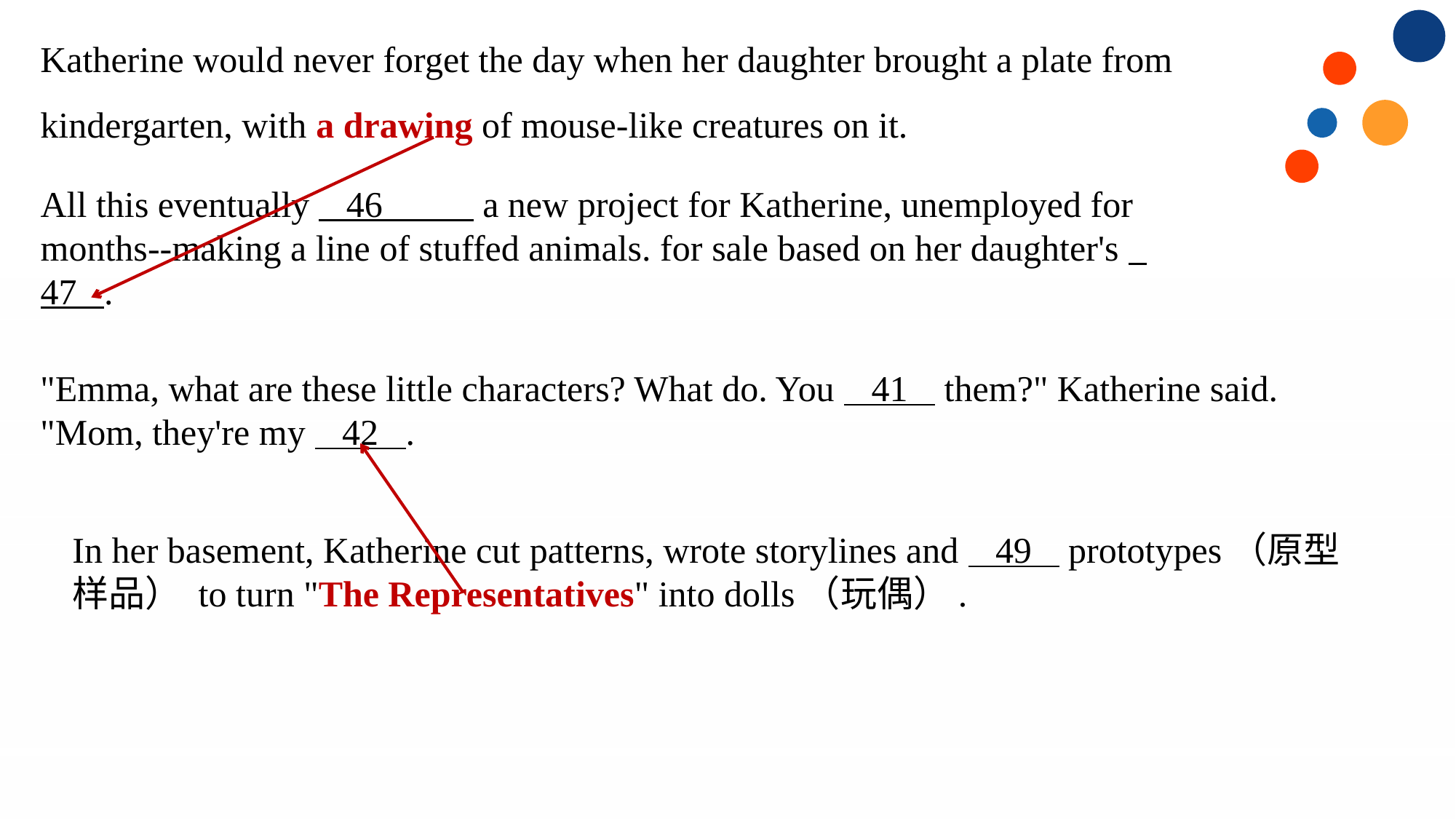

Katherine would never forget the day when her daughter brought a plate from kindergarten, with a drawing of mouse-like creatures on it.
All this eventually    46           a new project for Katherine, unemployed for months--making a line of stuffed animals. for sale based on her daughter's    47   .
"Emma, what are these little characters? What do. You    41    them?" Katherine said.  "Mom, they're my    42   .
In her basement, Katherine cut patterns, wrote storylines and    49    prototypes（原型样品） to turn "The Representatives" into dolls（玩偶）.